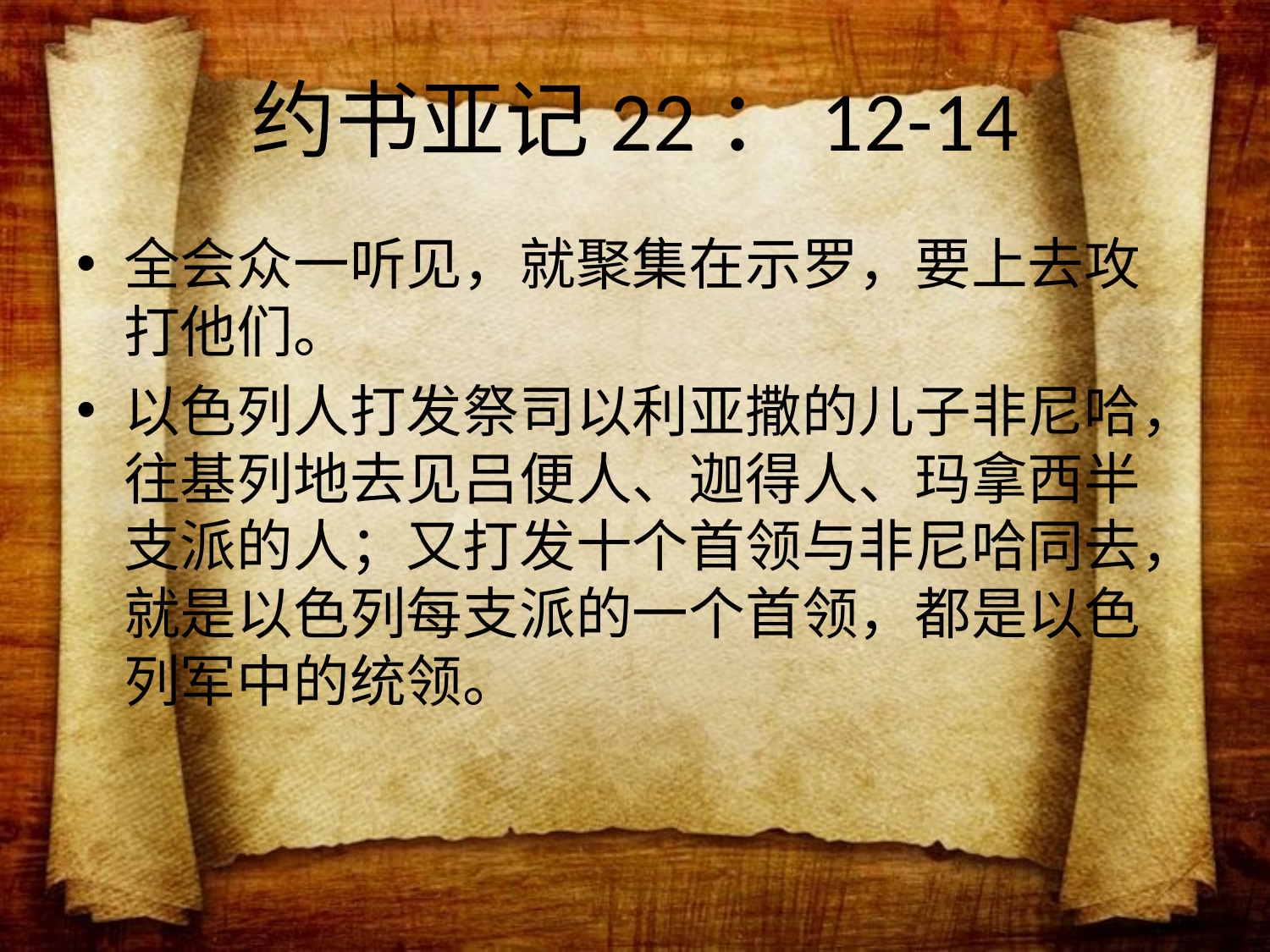

# 约书亚记22：12-14
全会众一听见，就聚集在示罗，要上去攻打他们。
以色列人打发祭司以利亚撒的儿子非尼哈，往基列地去见吕便人、迦得人、玛拿西半支派的人；又打发十个首领与非尼哈同去，就是以色列每支派的一个首领，都是以色列军中的统领。